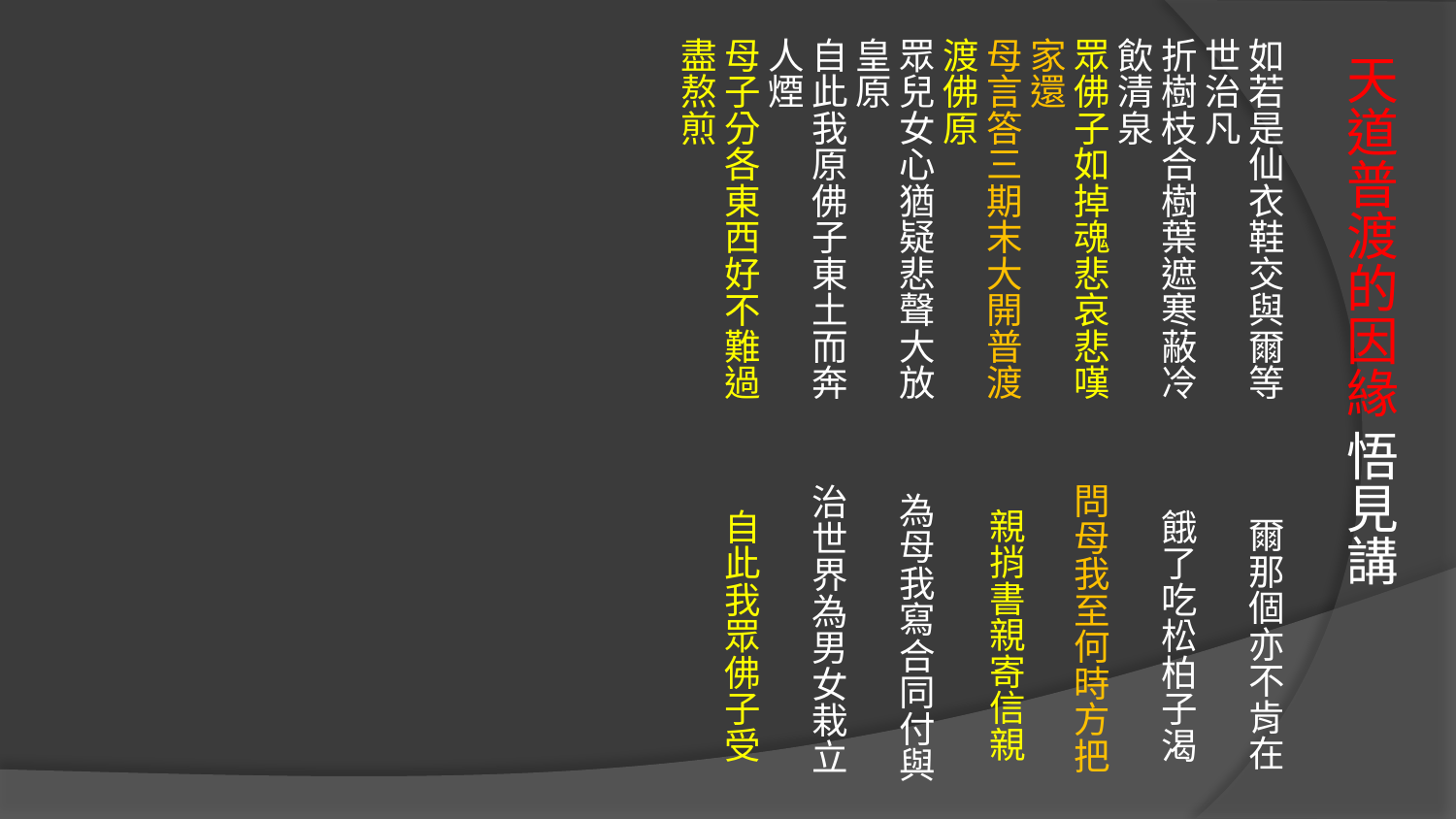

如若是仙衣鞋交與爾等              爾那個亦不肯在世治凡
折樹枝合樹葉遮寒蔽冷             餓了吃松柏子渴飲清泉
眾佛子如掉魂悲哀悲嘆          問母我至何時方把家還
母言答三期末大開普渡             親捎書親寄信親渡佛原
眾兒女心猶疑悲聲大放           為母我寫合同付與皇原
自此我原佛子東土而奔          治世界為男女栽立人煙
母子分各東西好不難過             自此我眾佛子受盡熬煎

# 天道普渡的因緣 悟見講